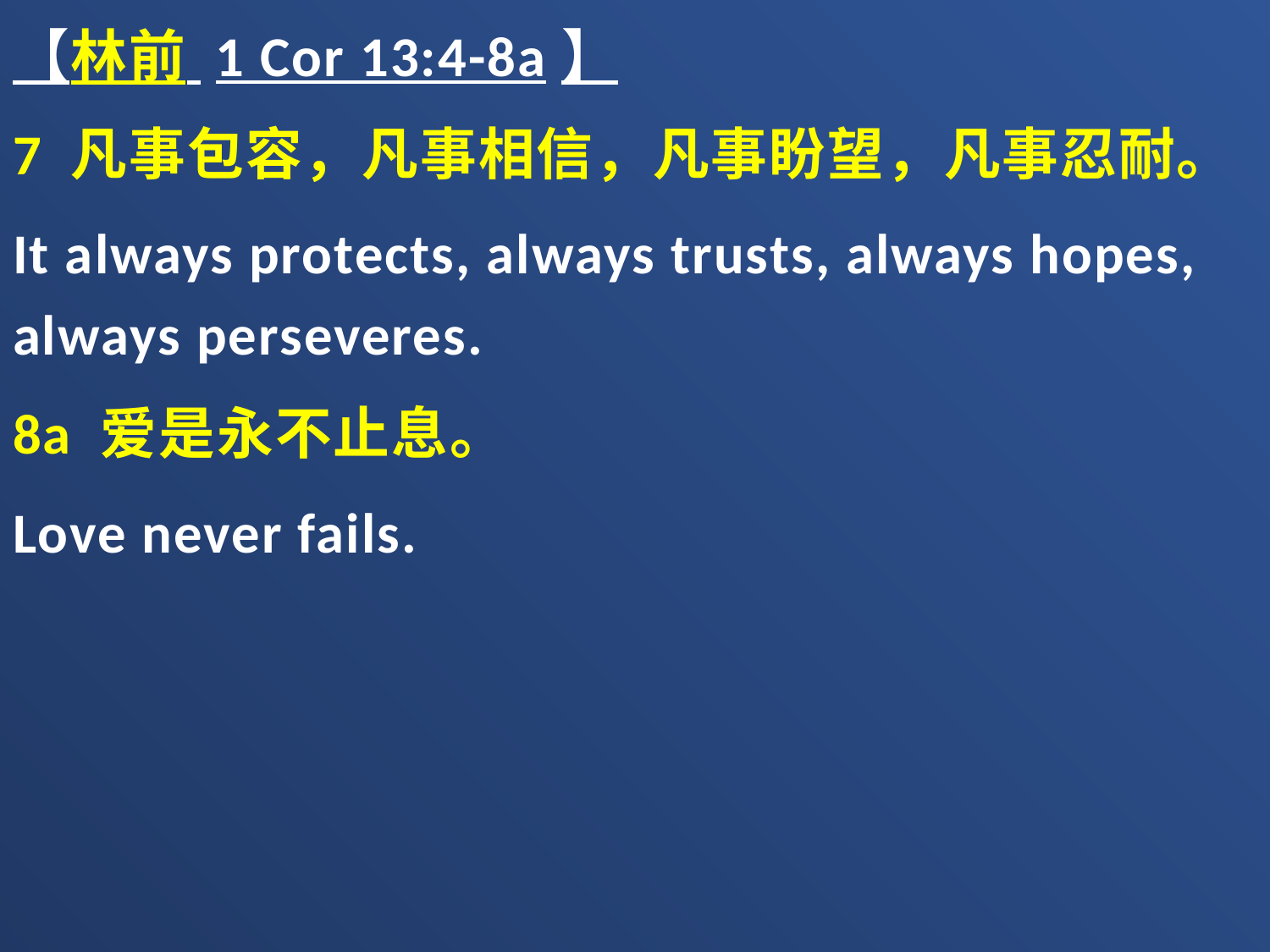

【林前 1 Cor 13:4-8a】
7 凡事包容，凡事相信，凡事盼望，凡事忍耐。
It always protects, always trusts, always hopes, always perseveres.
8a 爱是永不止息。
Love never fails.